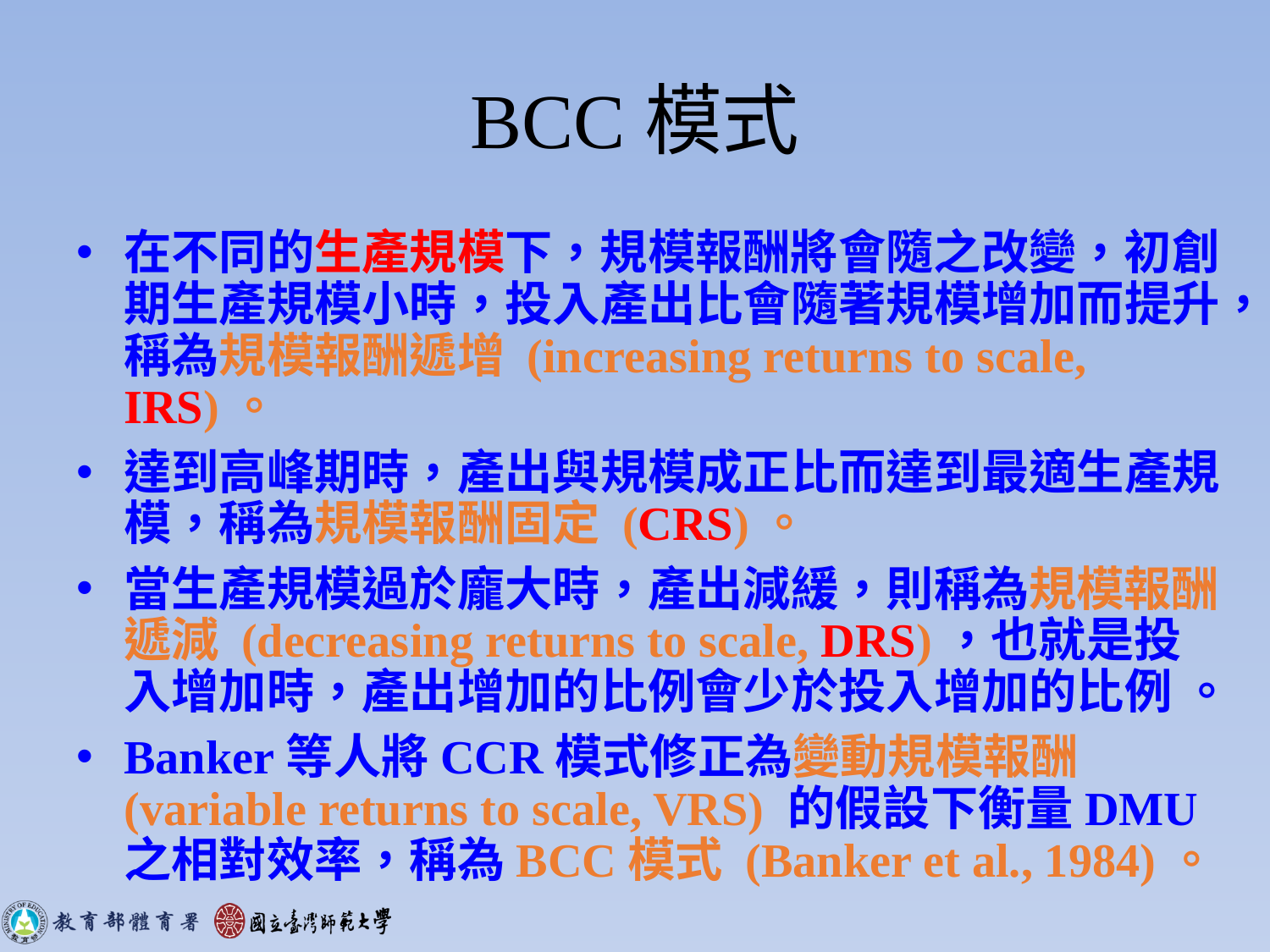

# BCC模式
在不同的生產規模下，規模報酬將會隨之改變，初創期生產規模小時，投入產出比會隨著規模增加而提升，稱為規模報酬遞增 (increasing returns to scale, IRS)。
達到高峰期時，產出與規模成正比而達到最適生產規模，稱為規模報酬固定 (CRS)。
當生產規模過於龐大時，產出減緩，則稱為規模報酬遞減 (decreasing returns to scale, DRS)，也就是投入增加時，產出增加的比例會少於投入增加的比例 。
Banker等人將CCR模式修正為變動規模報酬(variable returns to scale, VRS) 的假設下衡量DMU之相對效率，稱為BCC模式 (Banker et al., 1984)。